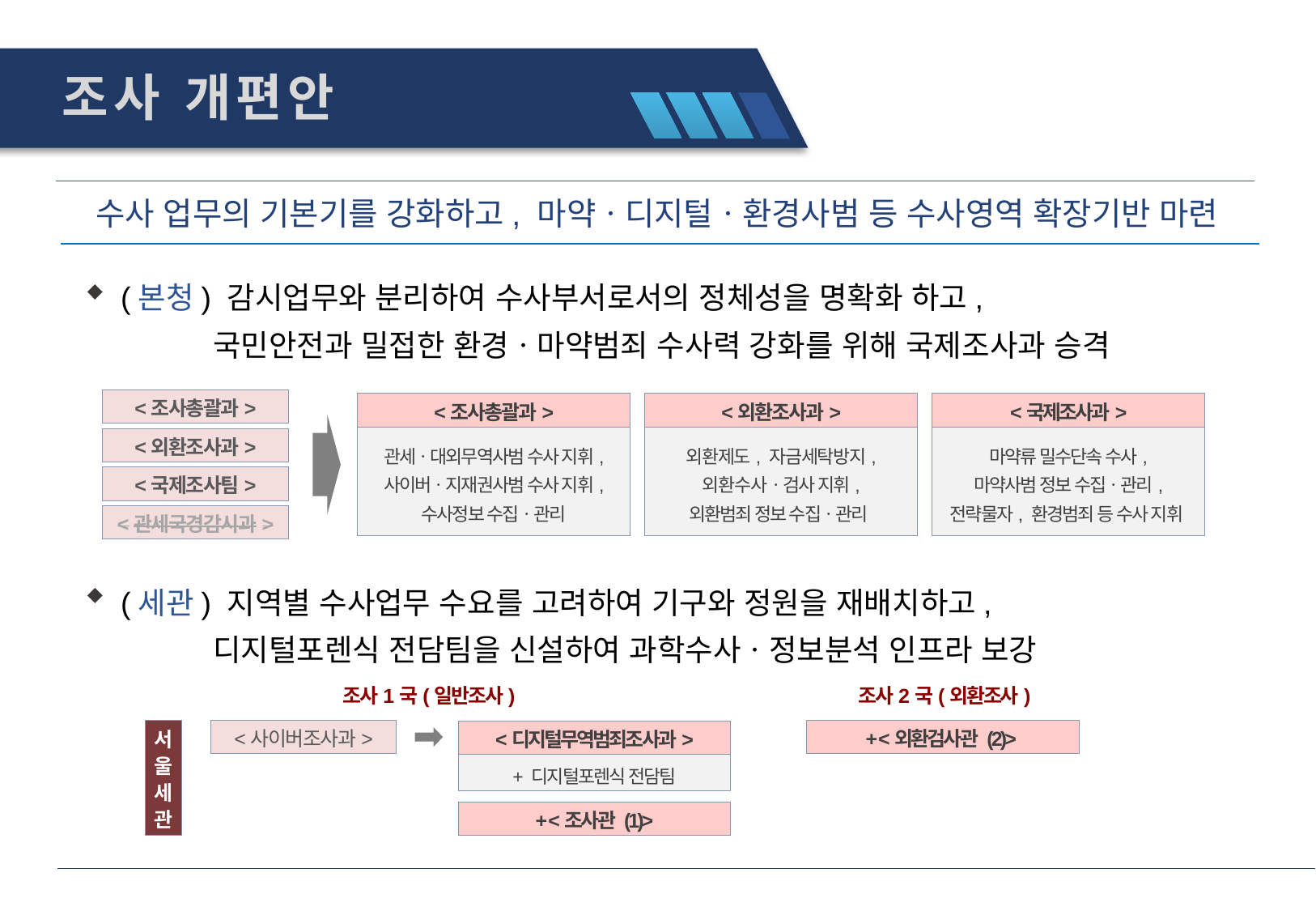

조사 개편안

수사 업무의 기본기를 강화하고, 마약ㆍ디지털ㆍ환경사범 등 수사영역 확장기반 마련
(본청) 감시업무와 분리하여 수사부서로서의 정체성을 명확화 하고,
          국민안전과 밀접한 환경ㆍ마약범죄 수사력 강화를 위해 국제조사과 승격

<조사총괄과>
<외환조사과>
<국제조사팀>
<관세국경감시과>
<조사총괄과>
<외환조사과>
<국제조사과>

관세ㆍ대외무역사범 수사 지휘,
사이버ㆍ지재권사범 수사 지휘,
수사정보 수집ㆍ관리
외환제도, 자금세탁방지,
외환수사ㆍ검사 지휘,
외환범죄 정보 수집ㆍ관리
마약류 밀수단속 수사,
마약사범 정보 수집ㆍ관리,
전략물자, 환경범죄 등 수사 지휘
(세관) 지역별 수사업무 수요를 고려하여 기구와 정원을 재배치하고,
          디지털포렌식 전담팀을 신설하여 과학수사ㆍ정보분석 인프라 보강

조사1국(일반조사)
조사2국(외환조사)
서
울
세
관
<사이버조사과>
+ <외환검사관 (2)>
<디지털무역범죄조사과>
+ 디지털포렌식 전담팀

+ <조사관 (1)>